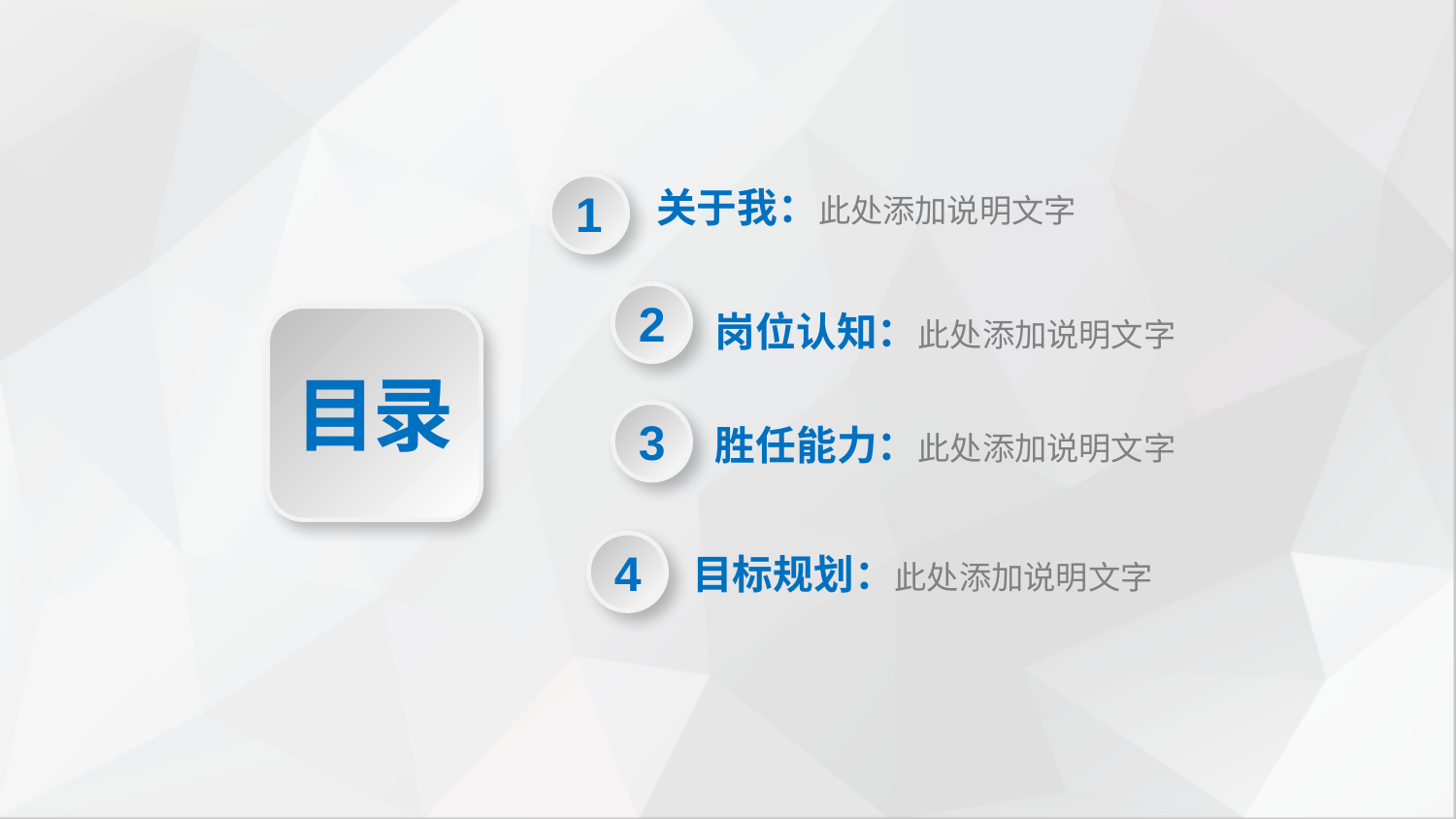

1
关于我：此处添加说明文字
2
岗位认知：此处添加说明文字
目录
3
胜任能力：此处添加说明文字
4
目标规划：此处添加说明文字
延时符